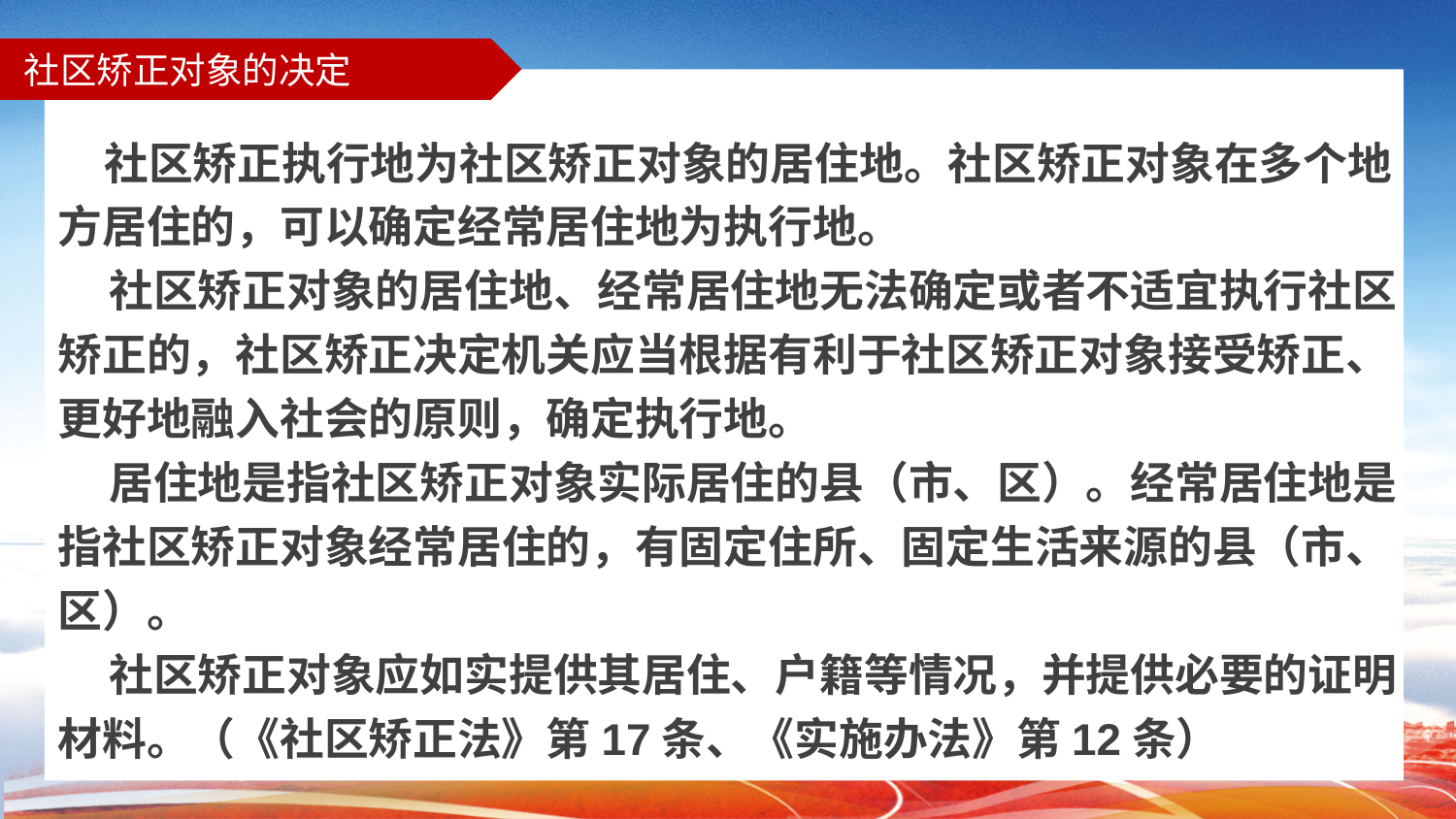

# 社区矫正对象的决定
    社区矫正执行地为社区矫正对象的居住地。社区矫正对象在多个地方居住的，可以确定经常居住地为执行地。
    社区矫正对象的居住地、经常居住地无法确定或者不适宜执行社区矫正的，社区矫正决定机关应当根据有利于社区矫正对象接受矫正、更好地融入社会的原则，确定执行地。
    居住地是指社区矫正对象实际居住的县（市、区）。经常居住地是指社区矫正对象经常居住的，有固定住所、固定生活来源的县（市、区）。
    社区矫正对象应如实提供其居住、户籍等情况，并提供必要的证明材料。（《社区矫正法》第17条、《实施办法》第12条）